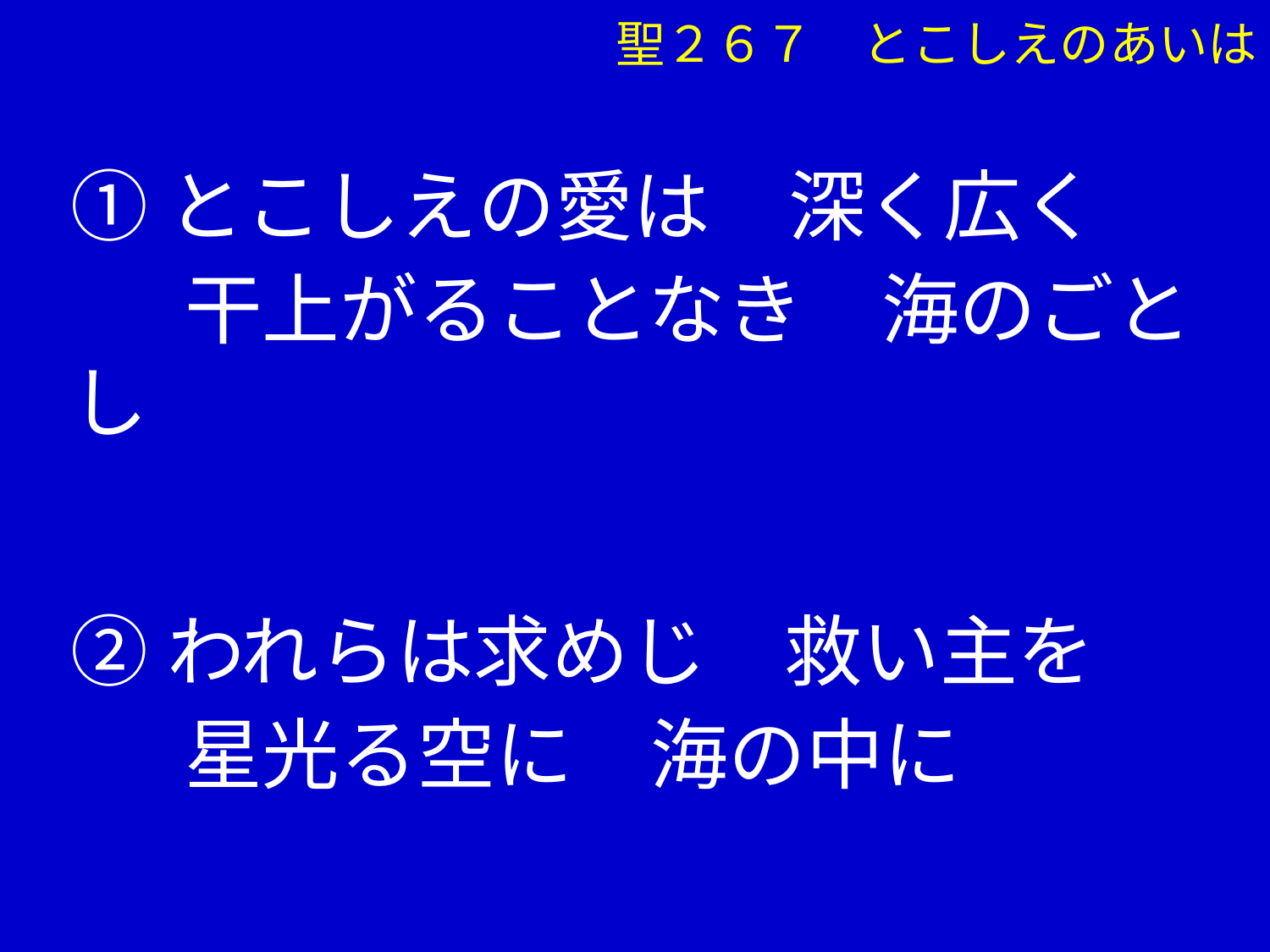

聖２６７　とこしえのあいは

①とこしえの愛は　深く広く
 　干上がることなき　海のごとし

②われらは求めじ　救い主を
 　星光る空に　海の中に